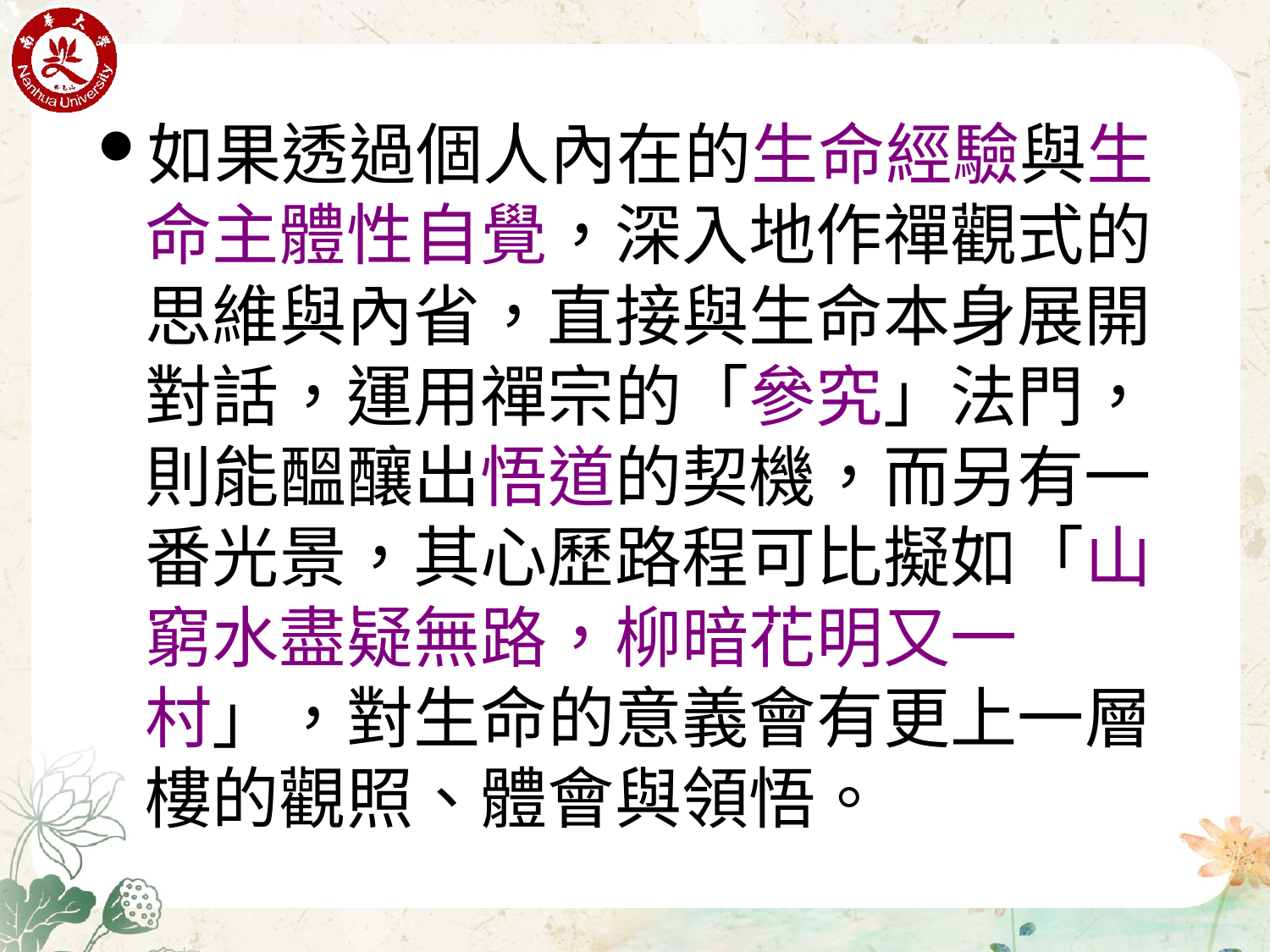

如果透過個人內在的生命經驗與生命主體性自覺，深入地作禪觀式的思維與內省，直接與生命本身展開對話，運用禪宗的「參究」法門，則能醞釀出悟道的契機，而另有一番光景，其心歷路程可比擬如「山窮水盡疑無路，柳暗花明又一村」，對生命的意義會有更上一層樓的觀照、體會與領悟。